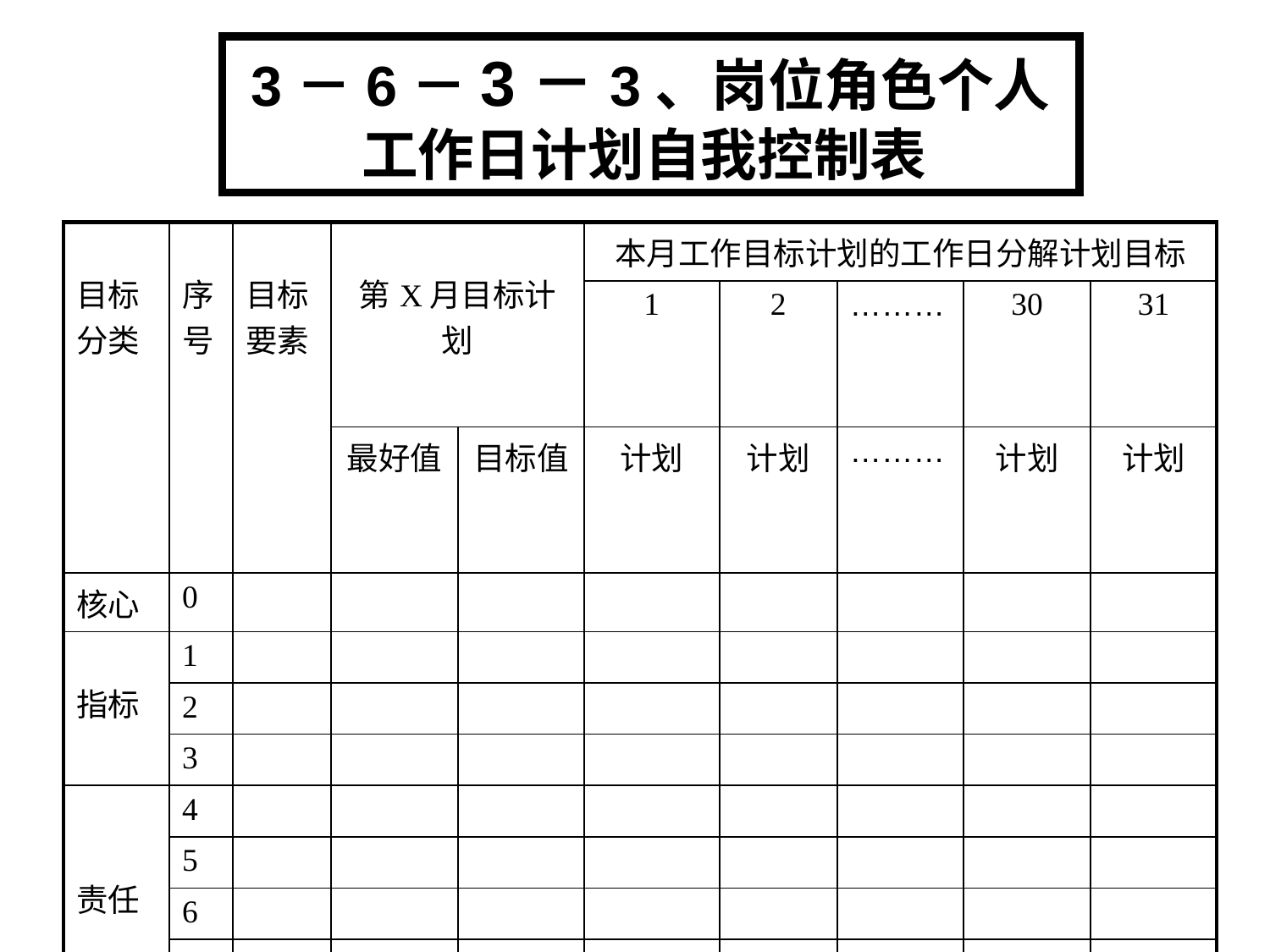

3－6－3－3、岗位角色个人工作日计划自我控制表
| 目标分类 | 序号 | 目标要素 | 第X月目标计划 |  | 本月工作目标计划的工作日分解计划目标 |  |  |  |  |
| --- | --- | --- | --- | --- | --- | --- | --- | --- | --- |
|  |  |  |  |  | 1 | 2 | ……… | 30 | 31 |
|  |  |  | 最好值 | 目标值 | 计划 | 计划 | ……… | 计划 | 计划 |
| 核心 | 0 |  |  |  |  |  |  |  |  |
| 指标 | 1 |  |  |  |  |  |  |  |  |
|  | 2 |  |  |  |  |  |  |  |  |
|  | 3 |  |  |  |  |  |  |  |  |
| 责任 | 4 |  |  |  |  |  |  |  |  |
|  | 5 |  |  |  |  |  |  |  |  |
|  | 6 |  |  |  |  |  |  |  |  |
|  | 7 |  |  |  |  |  |  |  |  |
|  | 8 |  |  |  |  |  |  |  |  |
| 项目 | 9 |  |  |  |  |  |  |  |  |